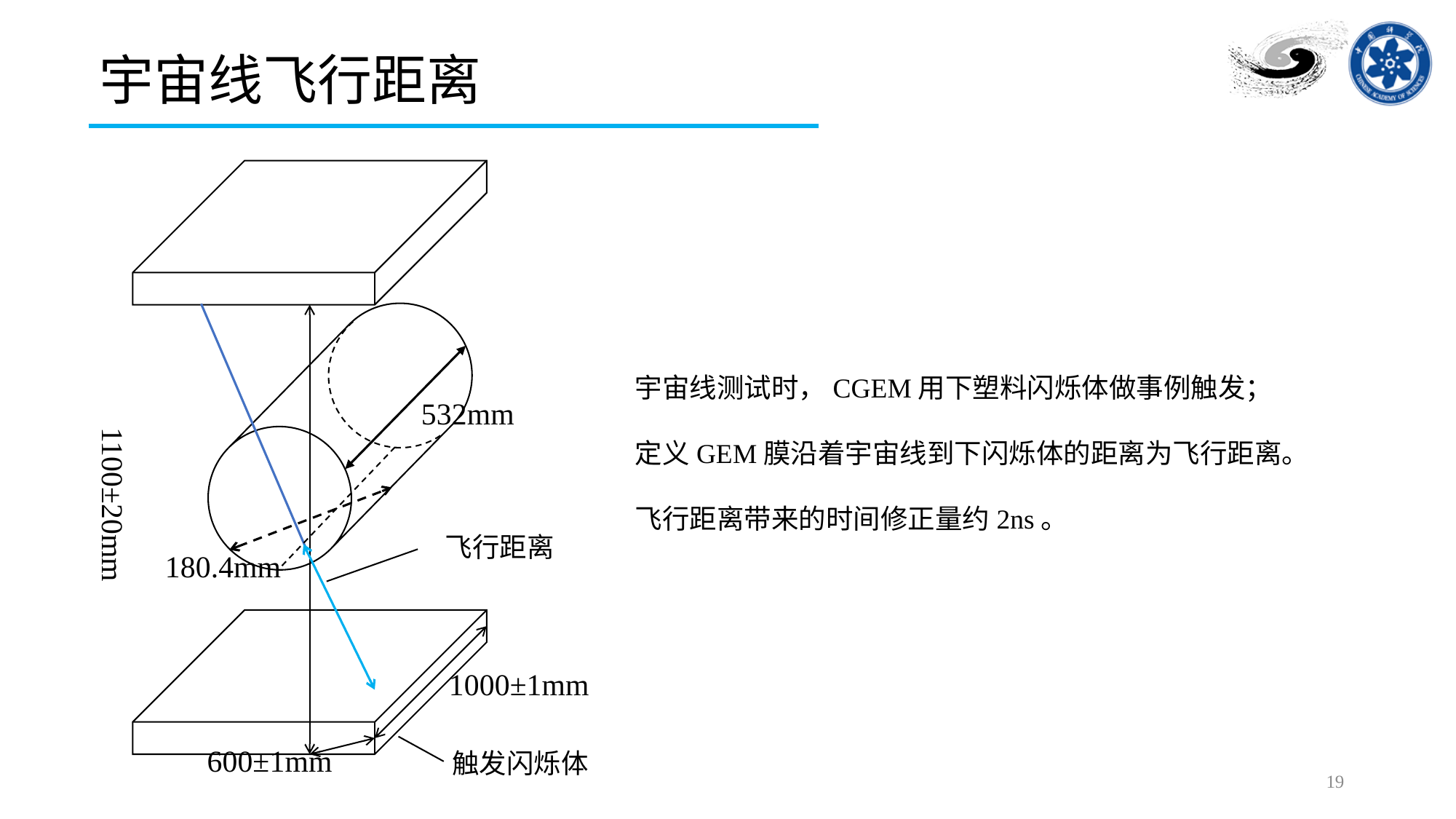

宇宙线飞行距离

宇宙线测试时，CGEM用下塑料闪烁体做事例触发；

定义GEM膜沿着宇宙线到下闪烁体的距离为飞行距离。

飞行距离带来的时间修正量约2ns。
532mm
1100±20mm
飞行距离
180.4mm

1000±1mm
600±1mm
触发闪烁体
19